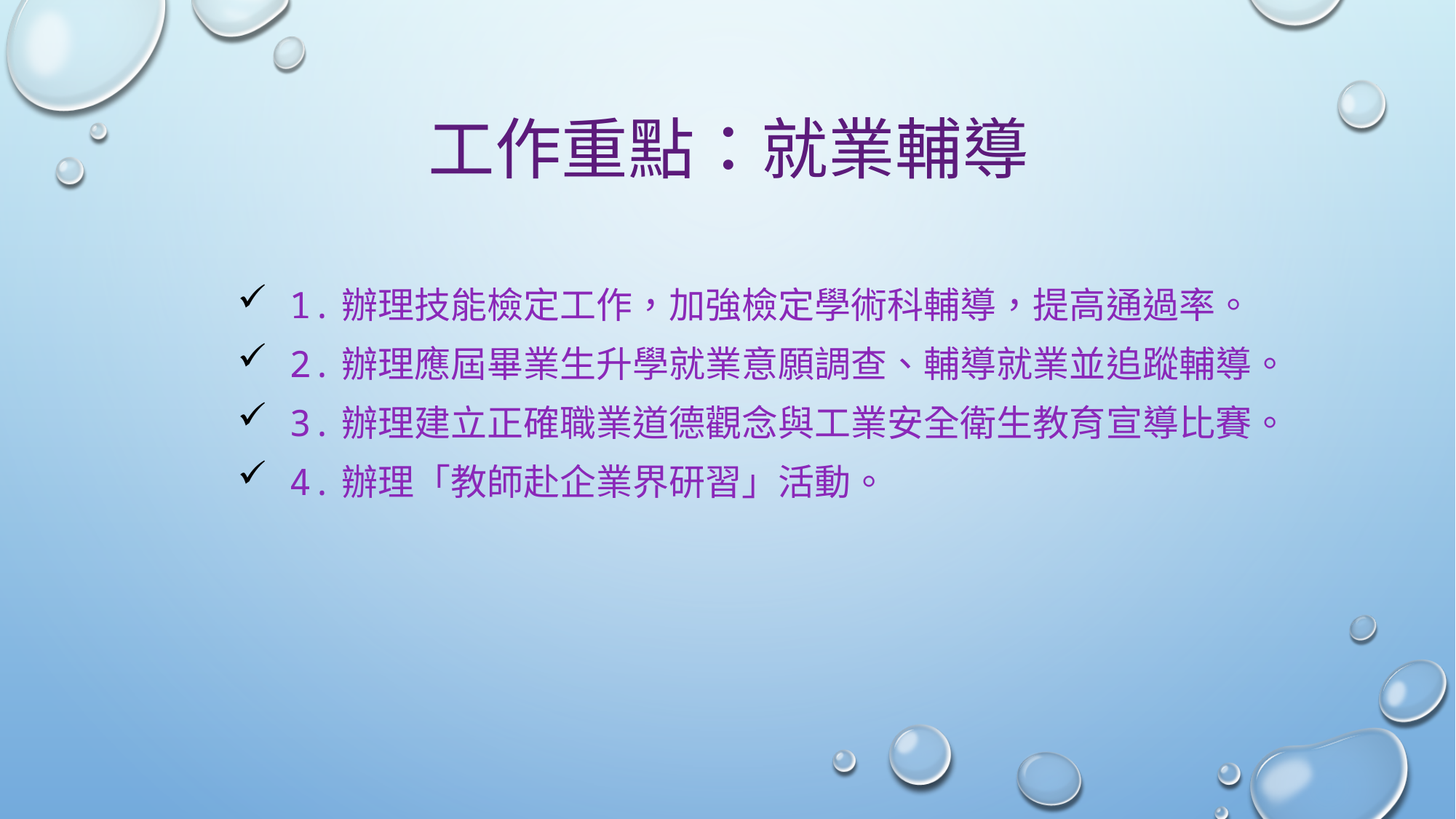

# 工作重點：就業輔導
 1.辦理技能檢定工作，加強檢定學術科輔導，提高通過率。
 2.辦理應屆畢業生升學就業意願調查、輔導就業並追蹤輔導。
 3.辦理建立正確職業道德觀念與工業安全衛生教育宣導比賽。
 4.辦理「教師赴企業界研習」活動。